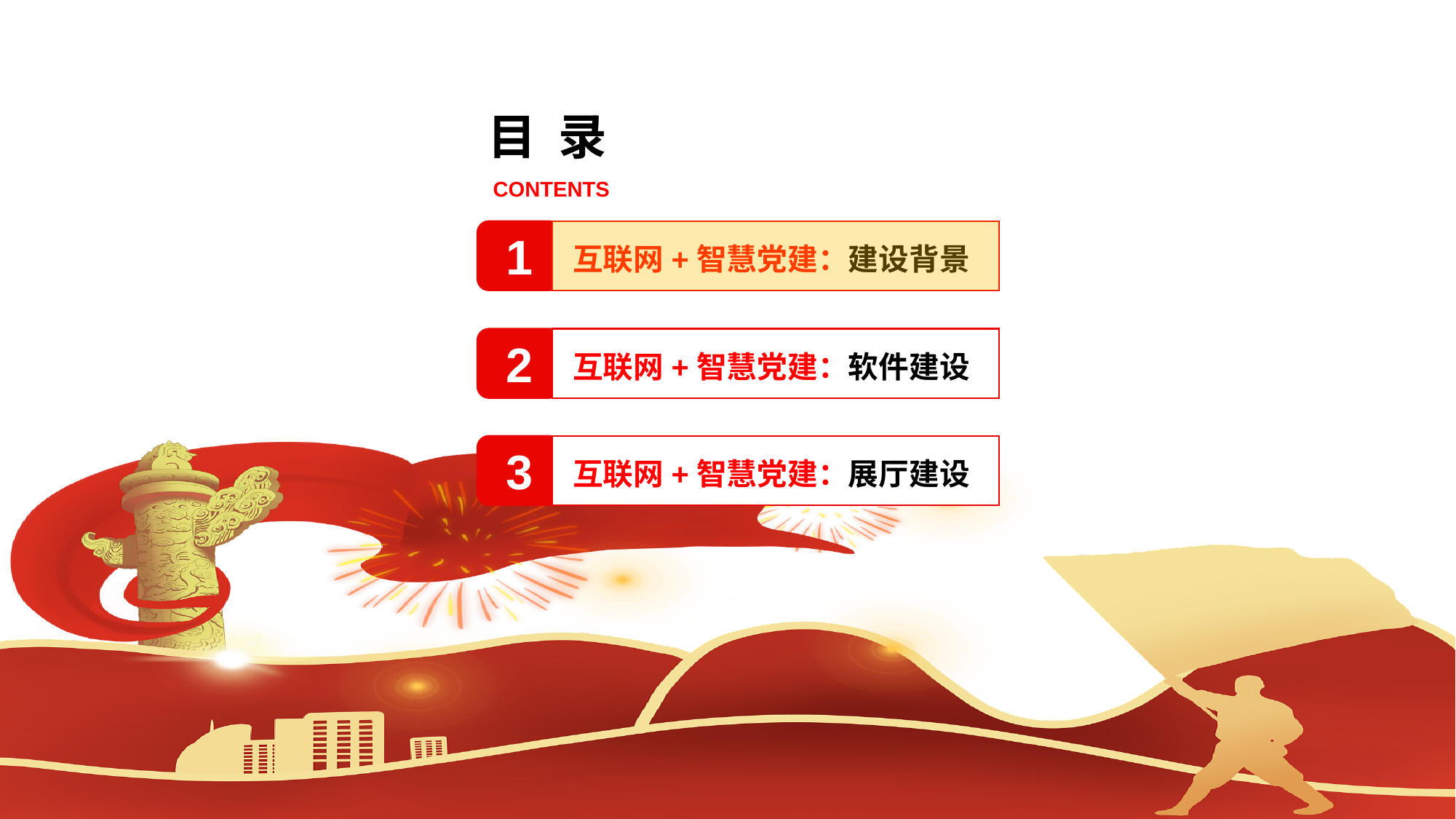

目  录
CONTENTS
1
互联网+智慧党建：建设背景

2
互联网+智慧党建：软件建设
3
互联网+智慧党建：展厅建设